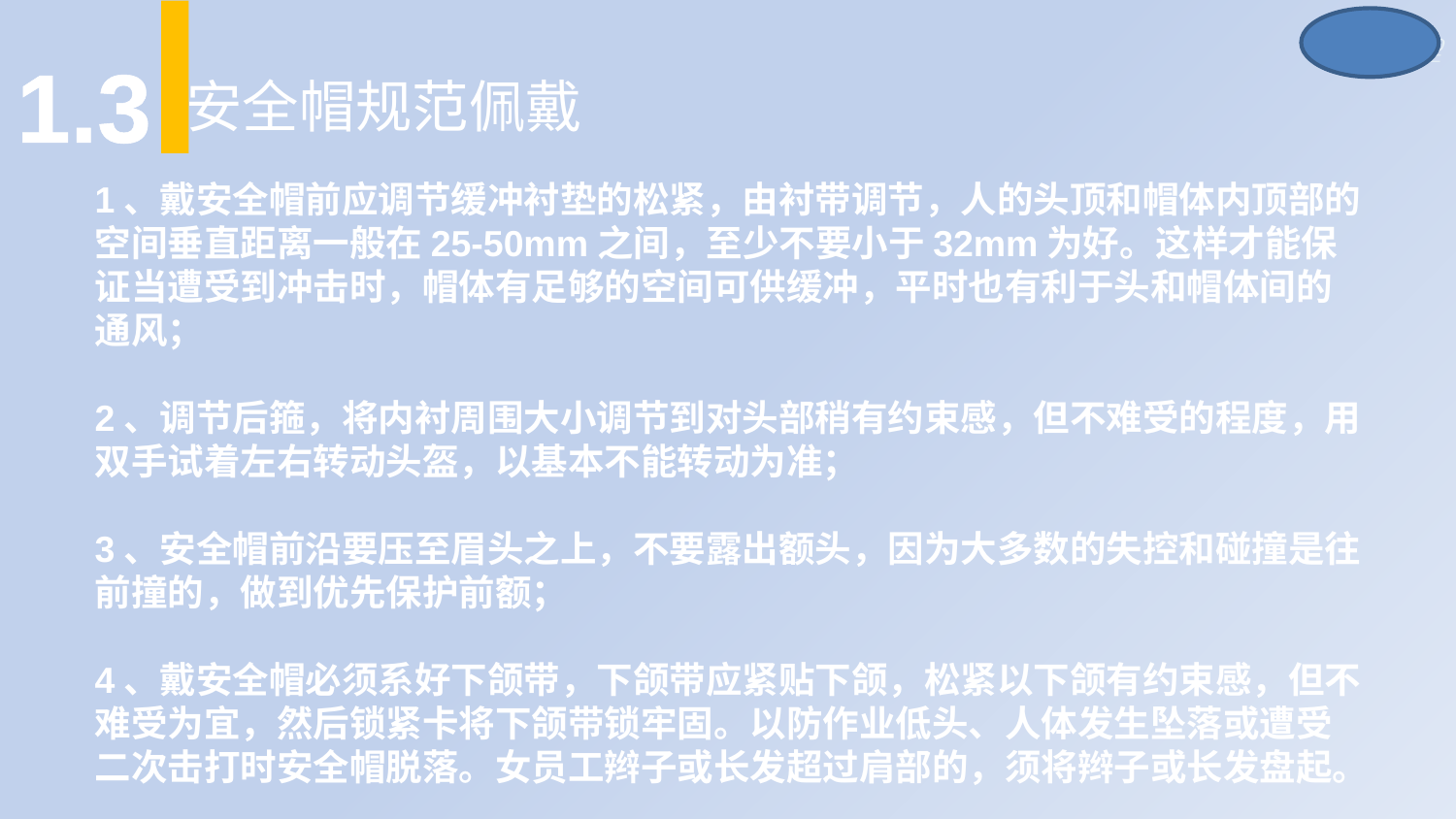

1.3
安全帽规范佩戴
1、戴安全帽前应调节缓冲衬垫的松紧，由衬带调节，人的头顶和帽体内顶部的空间垂直距离一般在25-50mm之间，至少不要小于32mm为好。这样才能保证当遭受到冲击时，帽体有足够的空间可供缓冲，平时也有利于头和帽体间的通风；

2、调节后箍，将内衬周围大小调节到对头部稍有约束感，但不难受的程度，用双手试着左右转动头盔，以基本不能转动为准；

3、安全帽前沿要压至眉头之上，不要露出额头，因为大多数的失控和碰撞是往前撞的，做到优先保护前额；

4、戴安全帽必须系好下颌带，下颌带应紧贴下颌，松紧以下颌有约束感，但不难受为宜，然后锁紧卡将下颌带锁牢固。以防作业低头、人体发生坠落或遭受二次击打时安全帽脱落。女员工辫子或长发超过肩部的，须将辫子或长发盘起。